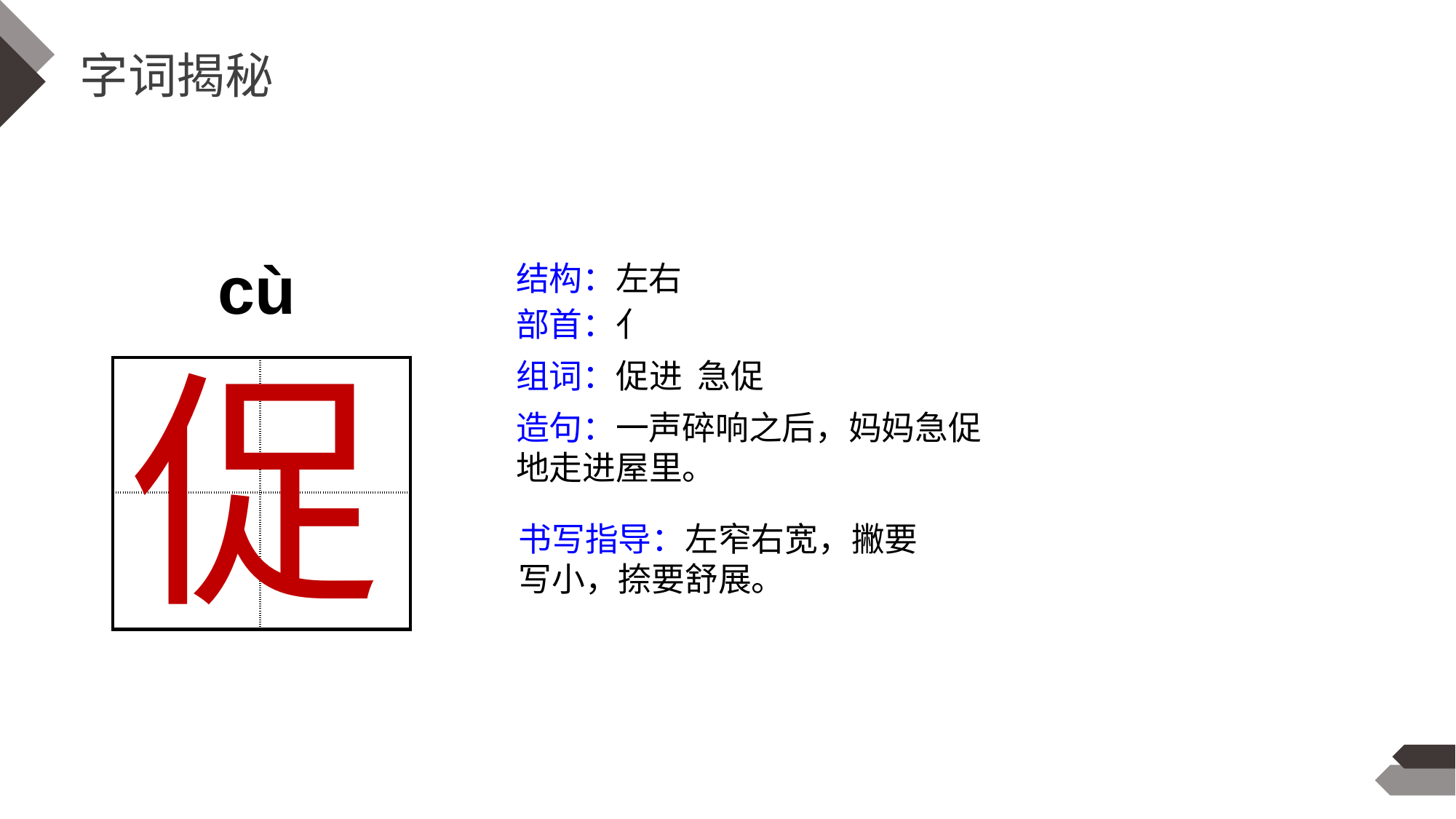

字词揭秘
cù
结构：左右
部首：亻
促
组词：促进  急促
|  |  |
| --- | --- |
|  |  |
造句：一声碎响之后，妈妈急促地走进屋里。

书写指导：左窄右宽，撇要写小，捺要舒展。